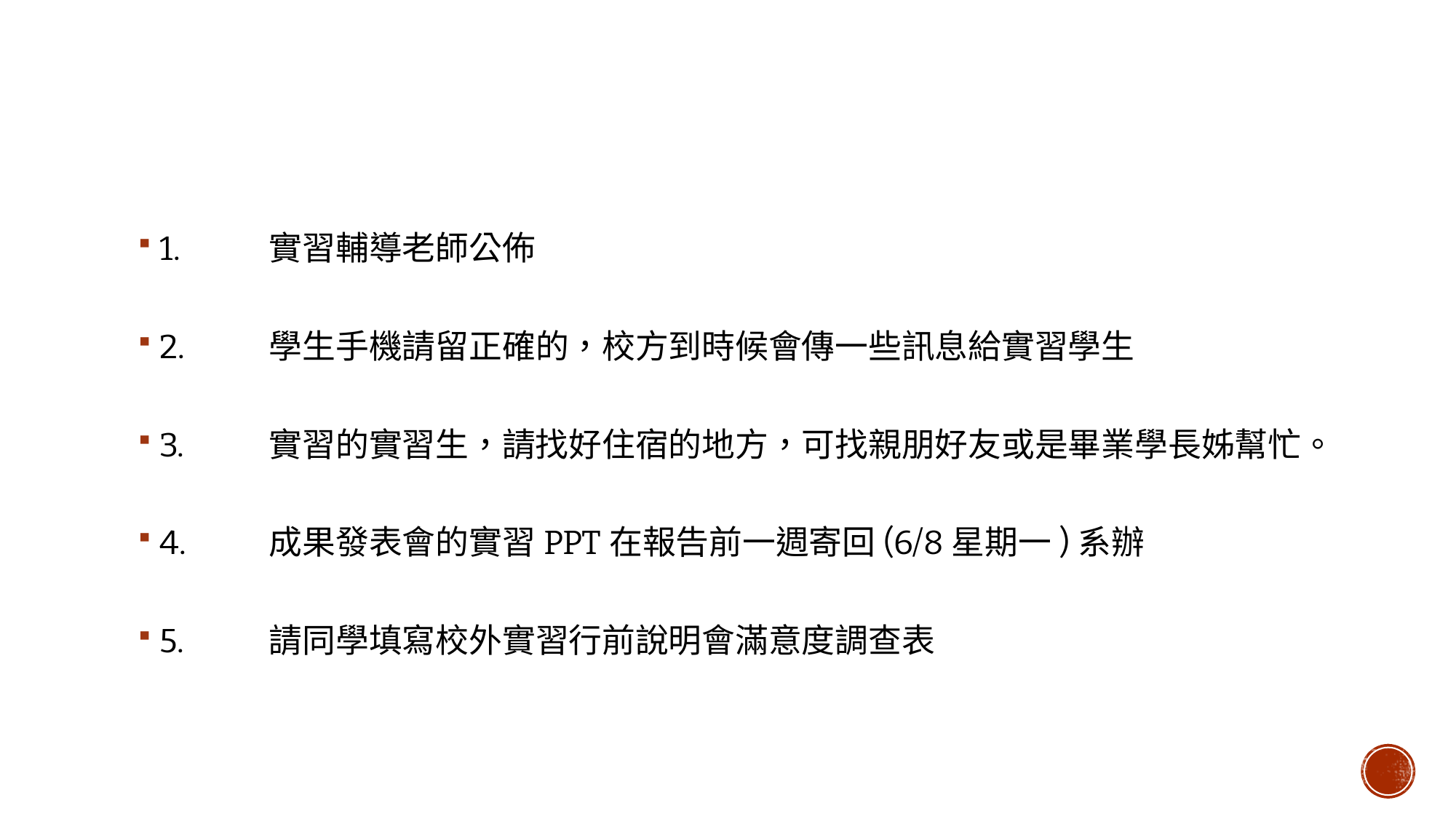

1.	實習輔導老師公佈
2.	學生手機請留正確的，校方到時候會傳一些訊息給實習學生
3.	實習的實習生，請找好住宿的地方，可找親朋好友或是畢業學長姊幫忙。
4.	成果發表會的實習PPT在報告前一週寄回(6/8星期一)系辦
5.	請同學填寫校外實習行前說明會滿意度調查表